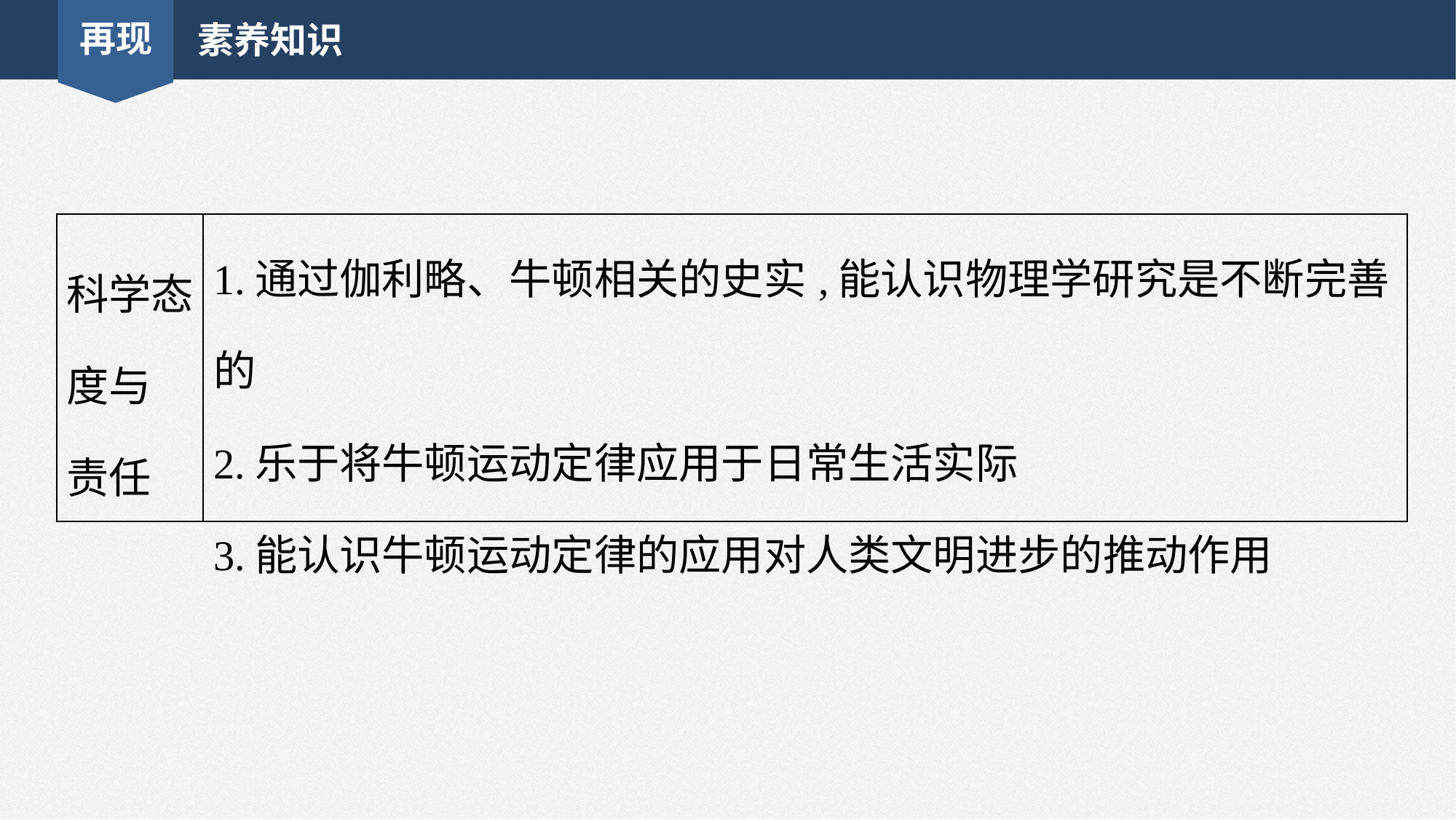

再现
素养知识
| 科学态 度与 责任 | 1.通过伽利略、牛顿相关的史实,能认识物理学研究是不断完善的 2.乐于将牛顿运动定律应用于日常生活实际 3.能认识牛顿运动定律的应用对人类文明进步的推动作用 |
| --- | --- |